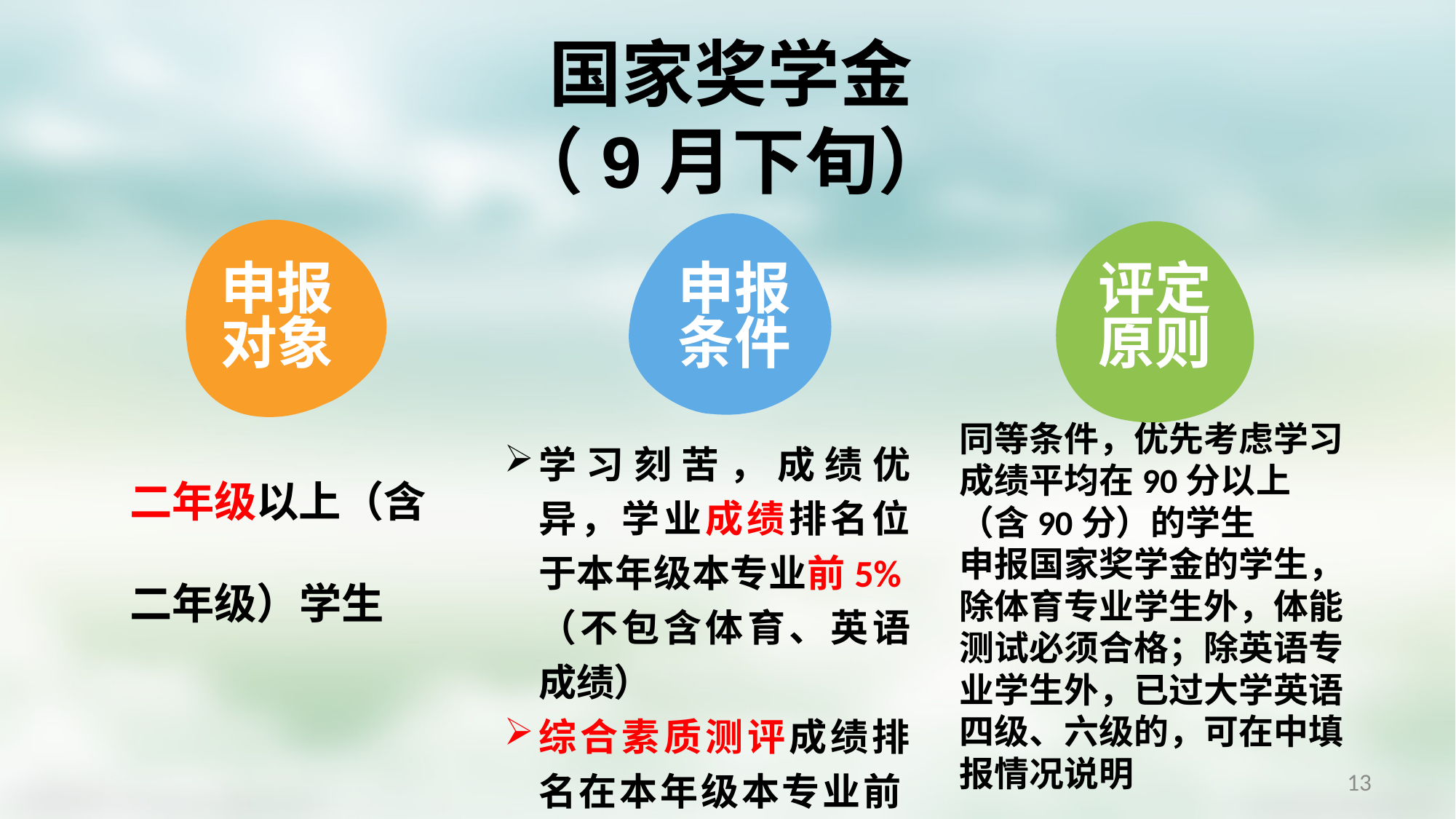

国家奖学金
（9月下旬）

申报
对象
申报
条件
评定
原则
同等条件，优先考虑学习成绩平均在90分以上（含90分）的学生
申报国家奖学金的学生，除体育专业学生外，体能测试必须合格；除英语专业学生外，已过大学英语四级、六级的，可在中填报情况说明
学习刻苦，成绩优异，学业成绩排名位于本年级本专业前5%（不包含体育、英语成绩）
综合素质测评成绩排名在本年级本专业前10%
二年级以上（含

二年级）学生
13